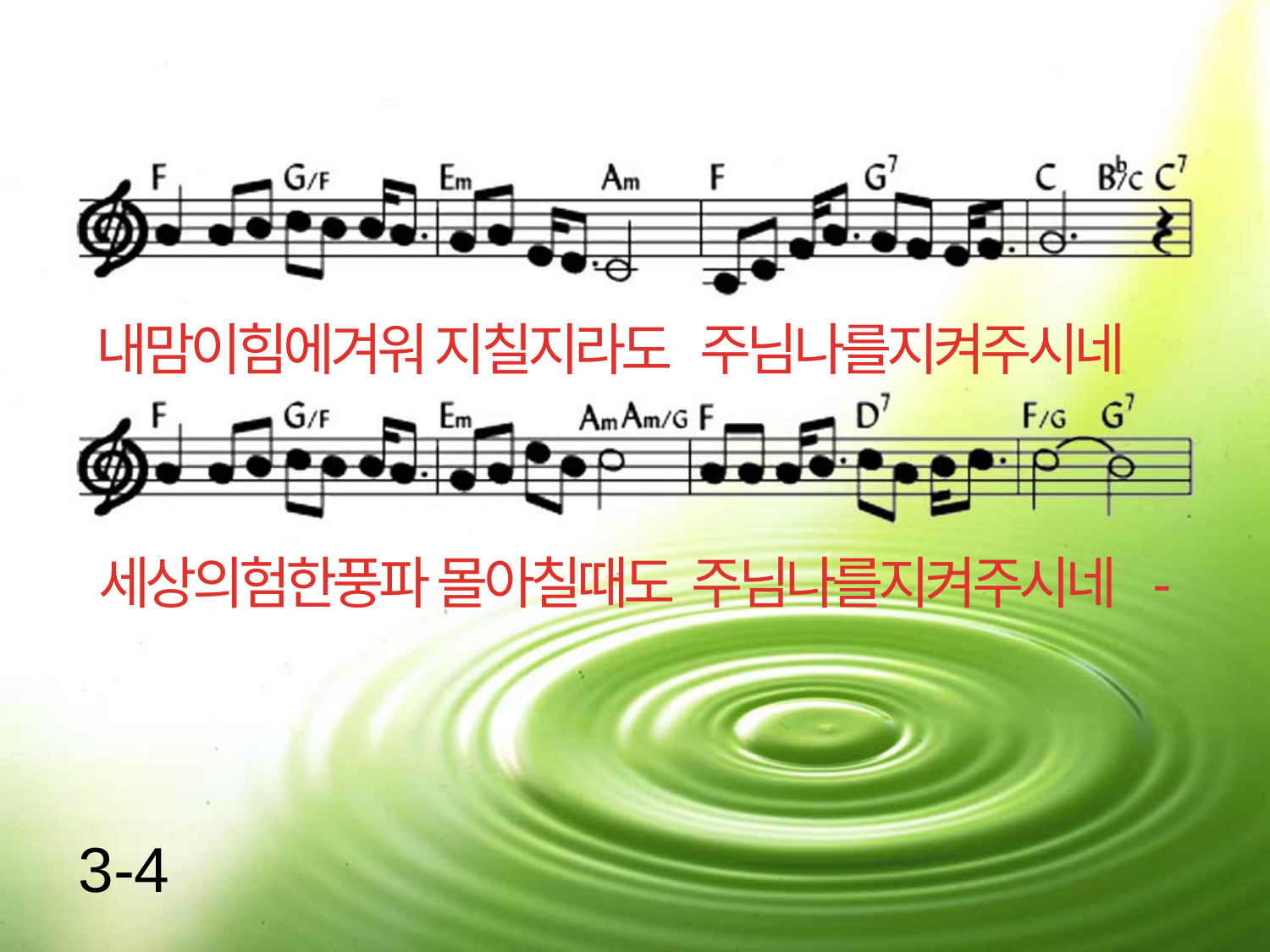

내맘이힘에겨워 지칠지라도   주님나를지켜주시네
세상의험한풍파 몰아칠때도  주님나를지켜주시네  -
3-4